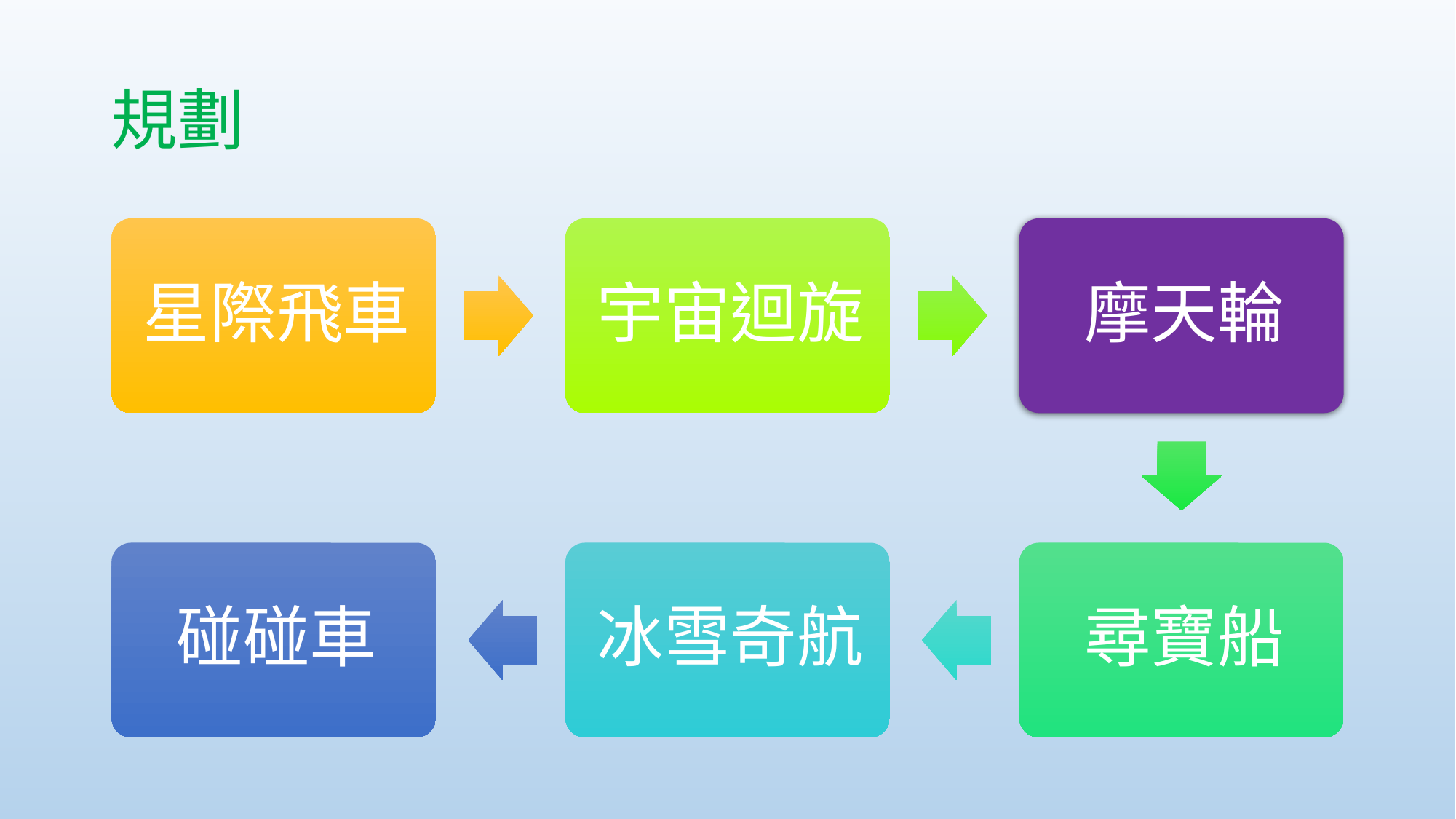

# 規劃
星際飛車

宇宙迴旋

摩天輪

尋寶船

冰雪奇航

碰碰車